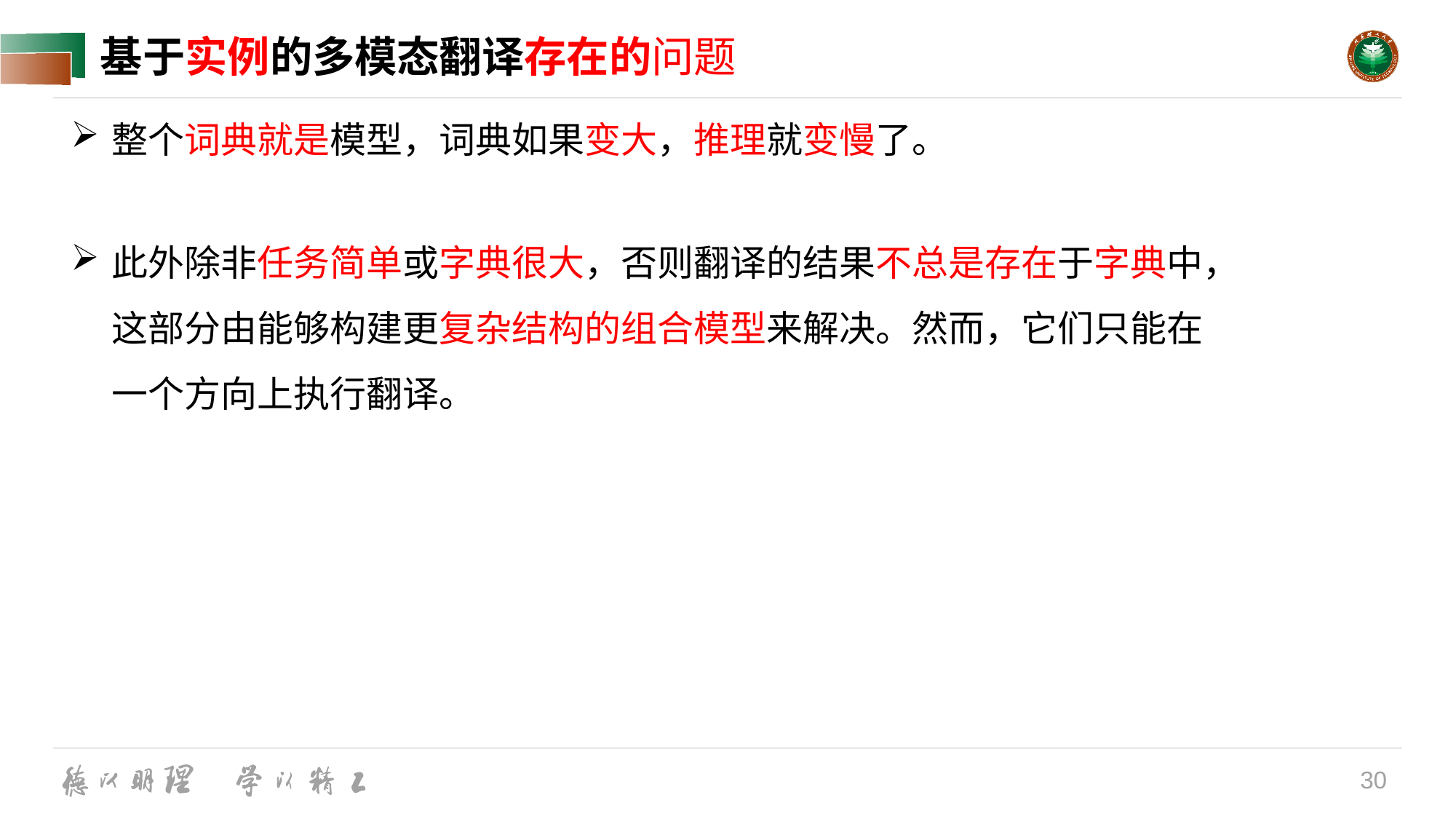

# 基于实例的多模态翻译存在的问题
整个词典就是模型，词典如果变大，推理就变慢了。
此外除非任务简单或字典很大，否则翻译的结果不总是存在于字典中，这部分由能够构建更复杂结构的组合模型来解决。然而，它们只能在一个方向上执行翻译。